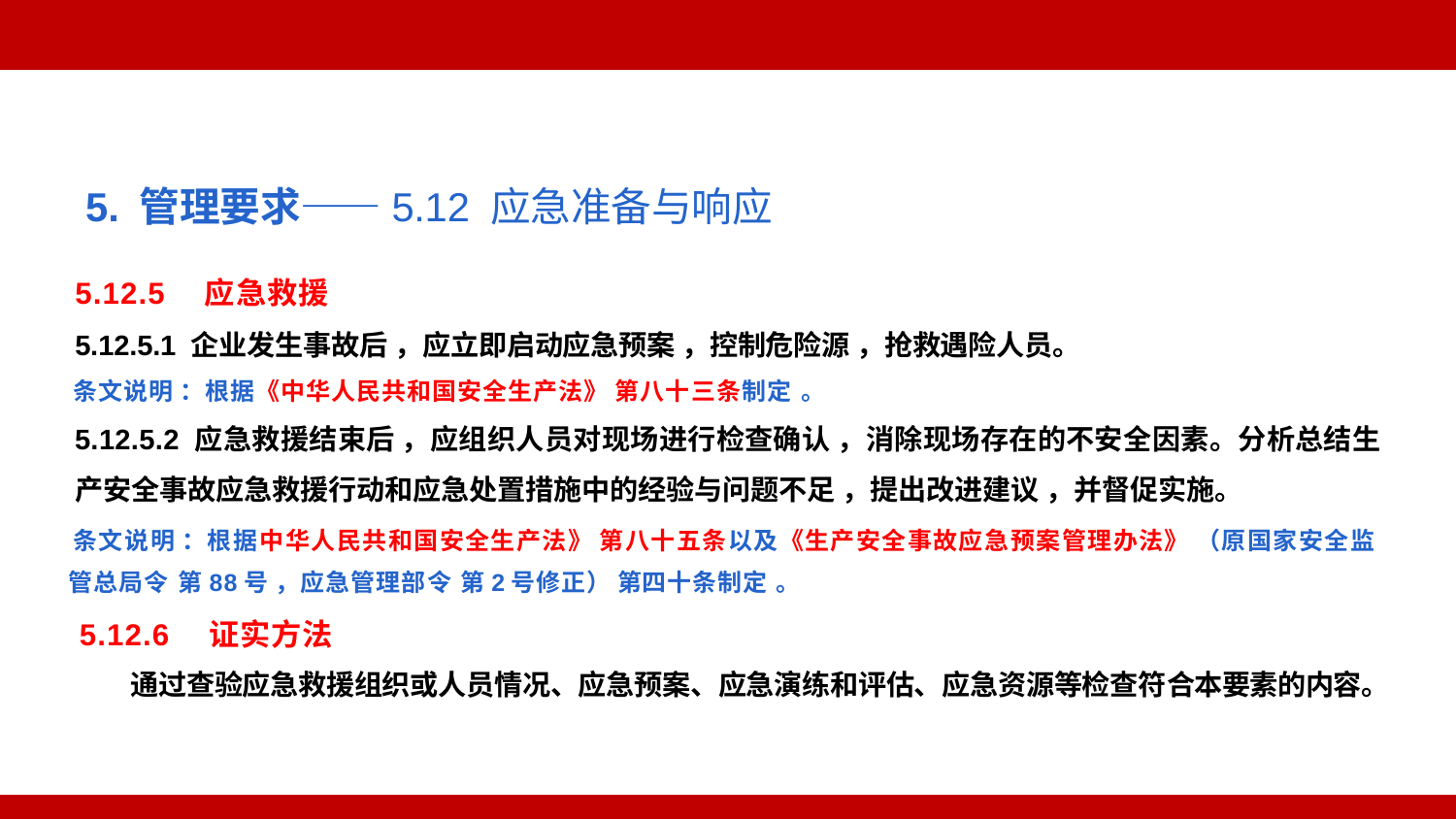

5. 管理要求——5.12 应急准备与响应

5.12.5   应急救援
5.12.5.1 企业发生事故后 ，应立即启动应急预案 ，控制危险源 ，抢救遇险人员。
条文说明 ：根据《中华人民共和国安全生产法》 第八十三条制定 。
5.12.5.2 应急救援结束后 ，应组织人员对现场进行检查确认 ，消除现场存在的不安全因素。分析总结生   产安全事故应急救援行动和应急处置措施中的经验与问题不足 ，提出改进建议 ，并督促实施。
条文说明 ：根据中华人民共和国安全生产法》 第八十五条以及《生产安全事故应急预案管理办法》 （原国家安全监   管总局令 第88号 ，应急管理部令 第2号修正） 第四十条制定 。
5.12.6   证实方法

通过查验应急救援组织或人员情况、应急预案、应急演练和评估、应急资源等检查符合本要素的内容。